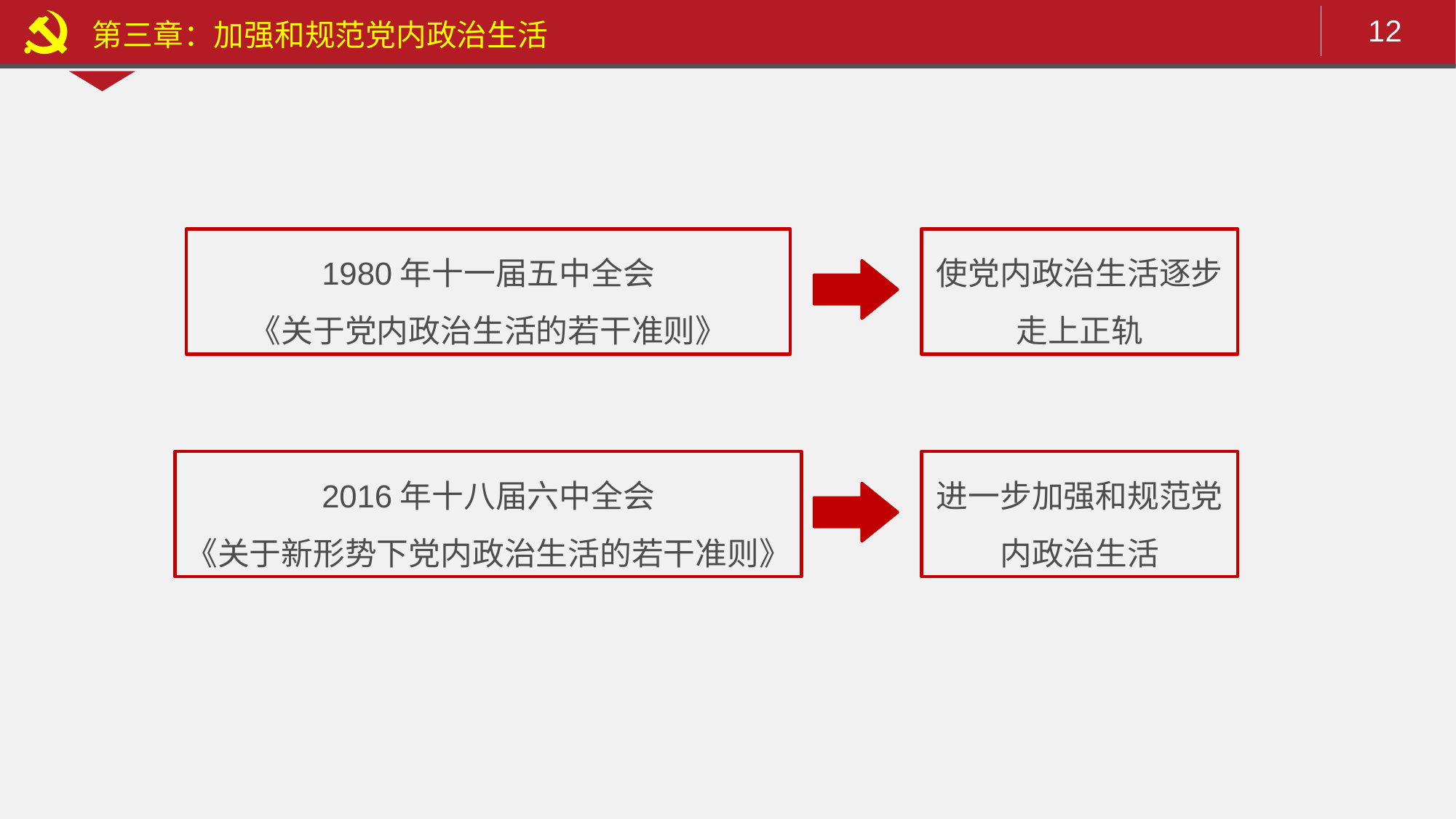

第三章：加强和规范党内政治生活

1980年十一届五中全会
《关于党内政治生活的若干准则》
使党内政治生活逐步走上正轨

2016年十八届六中全会
《关于新形势下党内政治生活的若干准则》
进一步加强和规范党内政治生活